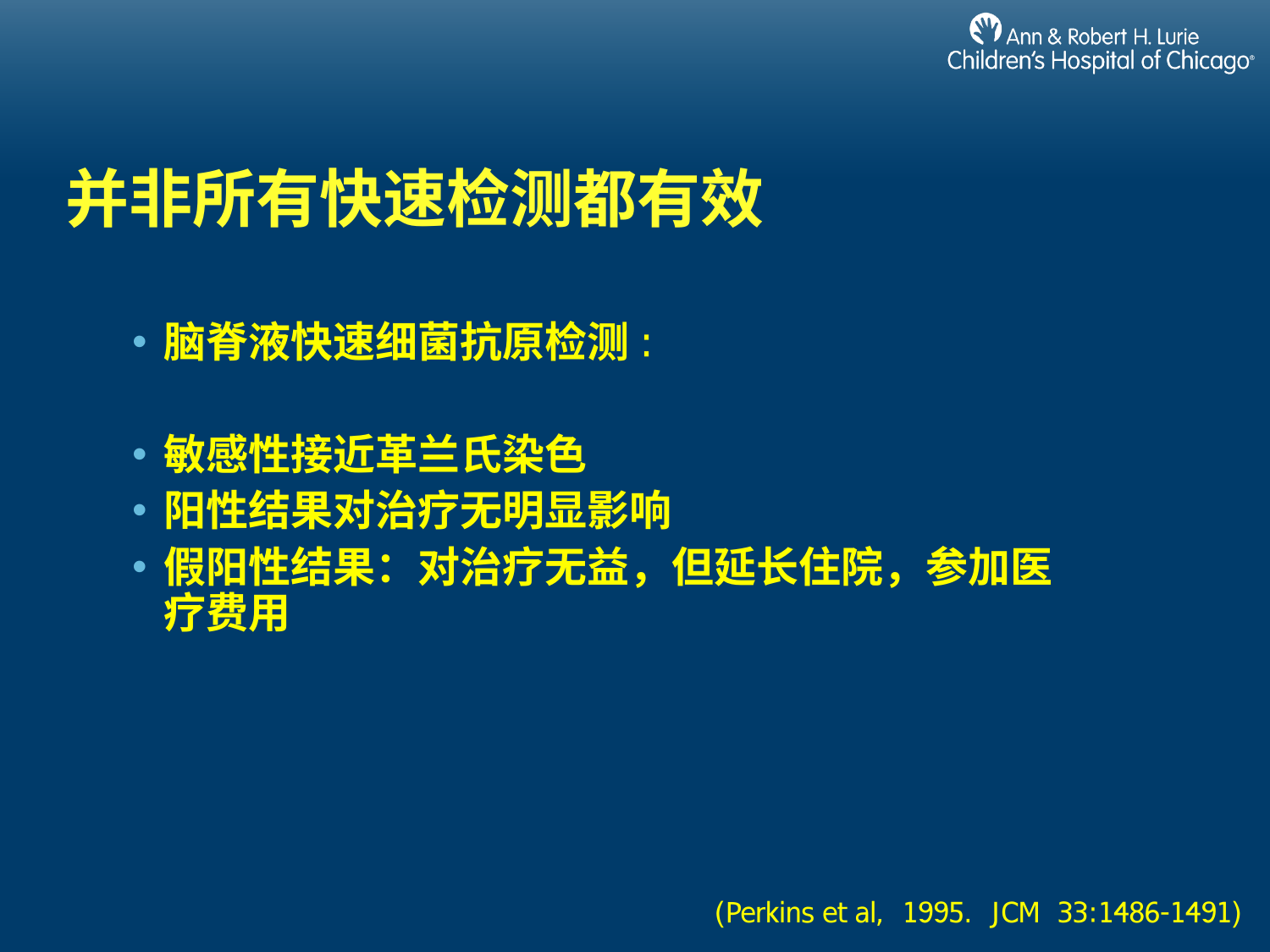

# 并非所有快速检测都有效
脑脊液快速细菌抗原检测:

敏感性接近革兰氏染色
阳性结果对治疗无明显影响
假阳性结果：对治疗无益，但延长住院，参加医疗费用
(Perkins et al,  1995.  JCM  33:1486-1491)